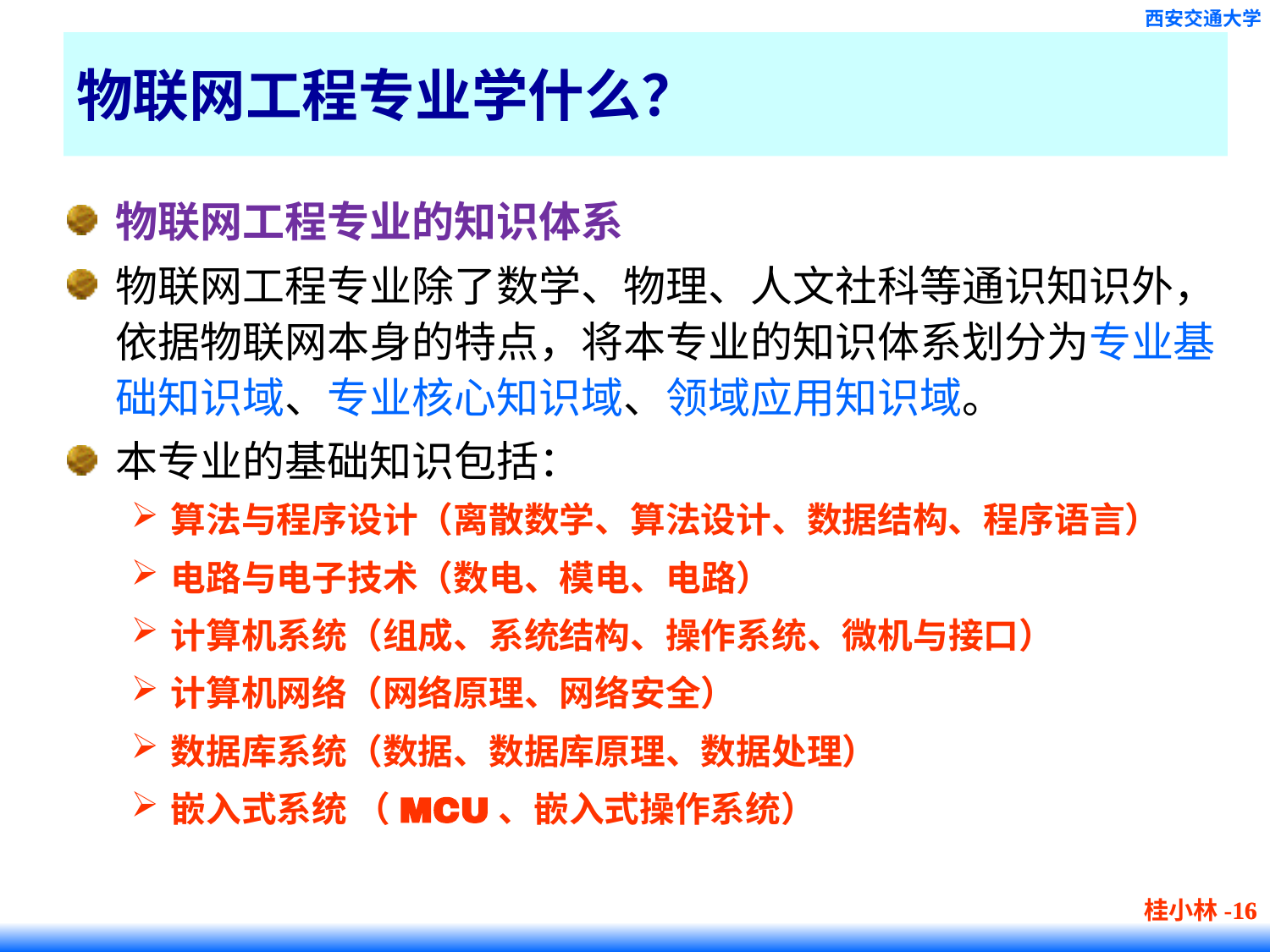

# 物联网工程专业学什么？
物联网工程专业的知识体系
物联网工程专业除了数学、物理、人文社科等通识知识外，依据物联网本身的特点，将本专业的知识体系划分为专业基础知识域、专业核心知识域、领域应用知识域。
本专业的基础知识包括：
算法与程序设计（离散数学、算法设计、数据结构、程序语言）
电路与电子技术（数电、模电、电路）
计算机系统（组成、系统结构、操作系统、微机与接口）
计算机网络（网络原理、网络安全）
数据库系统（数据、数据库原理、数据处理）
嵌入式系统 （MCU、嵌入式操作系统）
桂小林-16
16